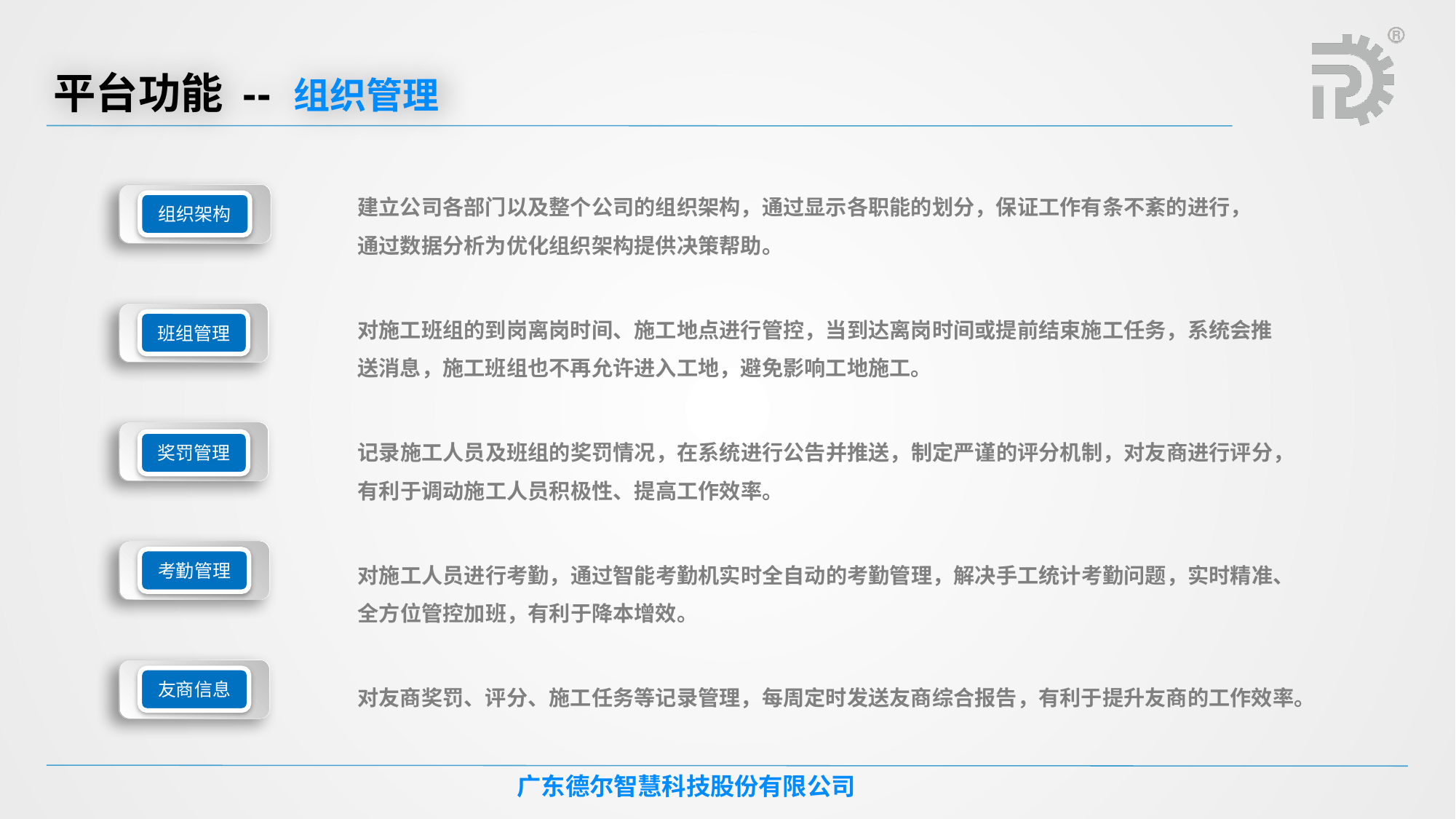

平台功能 -- 组织管理
建立公司各部门以及整个公司的组织架构，通过显示各职能的划分，保证工作有条不紊的进行，通过数据分析为优化组织架构提供决策帮助。

组织架构
对施工班组的到岗离岗时间、施工地点进行管控，当到达离岗时间或提前结束施工任务，系统会推送消息，施工班组也不再允许进入工地，避免影响工地施工。

班组管理

奖罚管理
记录施工人员及班组的奖罚情况，在系统进行公告并推送，制定严谨的评分机制，对友商进行评分，有利于调动施工人员积极性、提高工作效率。

考勤管理
对施工人员进行考勤，通过智能考勤机实时全自动的考勤管理，解决手工统计考勤问题，实时精准、全方位管控加班，有利于降本增效。

友商信息
对友商奖罚、评分、施工任务等记录管理，每周定时发送友商综合报告，有利于提升友商的工作效率。